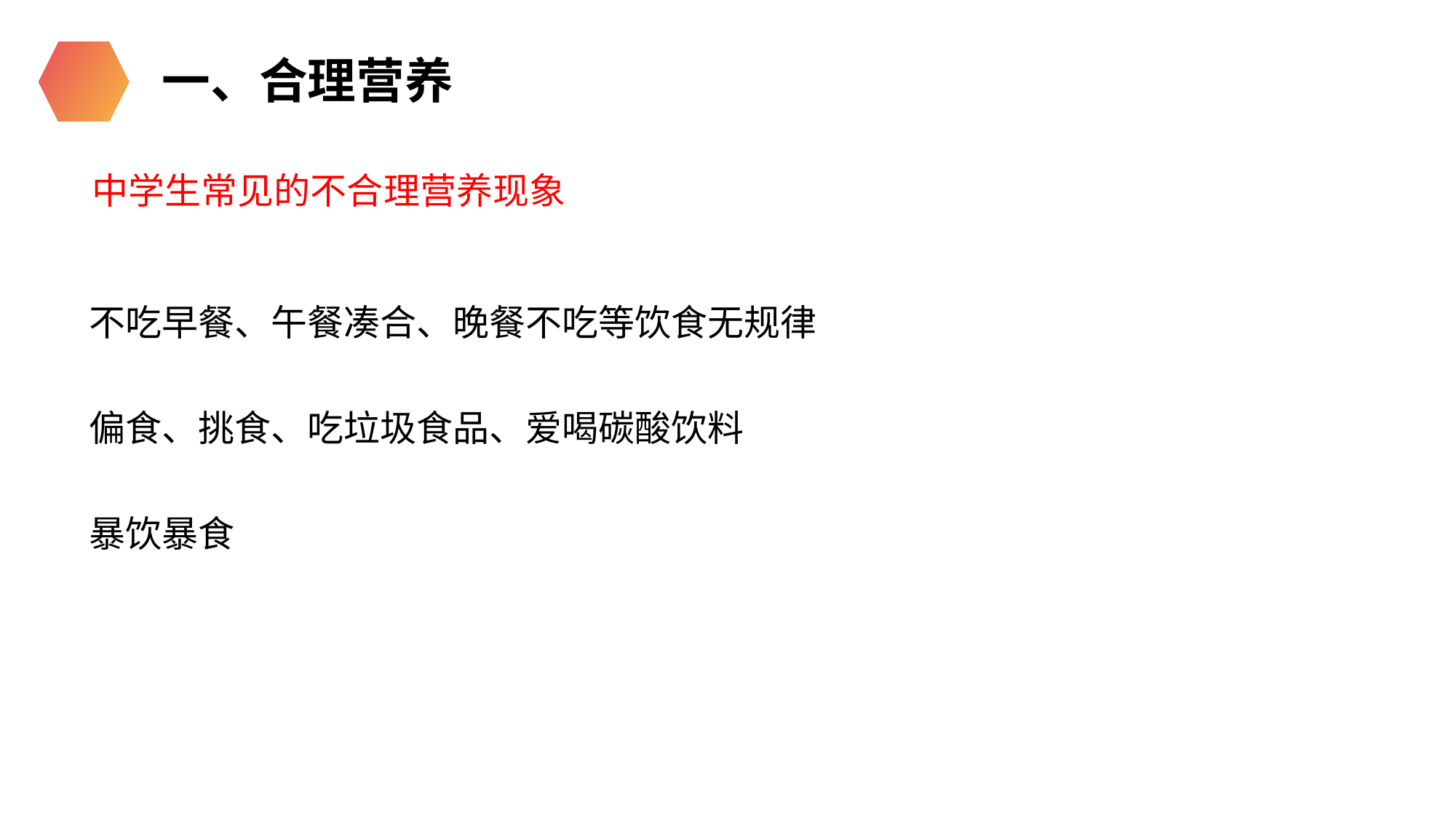

一、合理营养
中学生常见的不合理营养现象
不吃早餐、午餐凑合、晚餐不吃等饮食无规律
偏食、挑食、吃垃圾食品、爱喝碳酸饮料
暴饮暴食